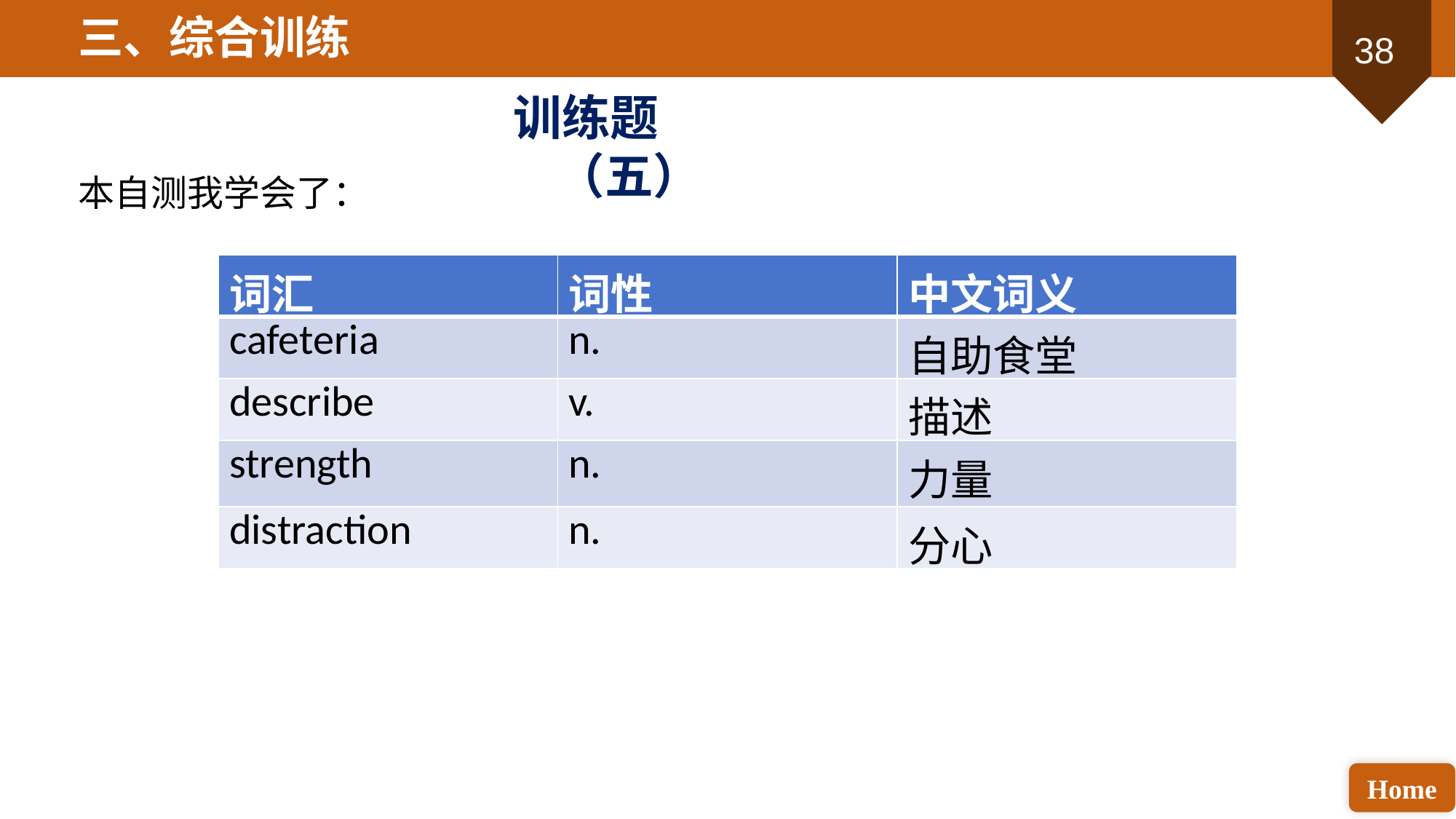

三、综合训练
训练题（五）
本自测我学会了：

| 词汇 | 词性 | 中文词义 |
| --- | --- | --- |
| cafeteria | n. | 自助食堂 |
| describe | v. | 描述 |
| strength | n. | 力量 |
| distraction | n. | 分心 |